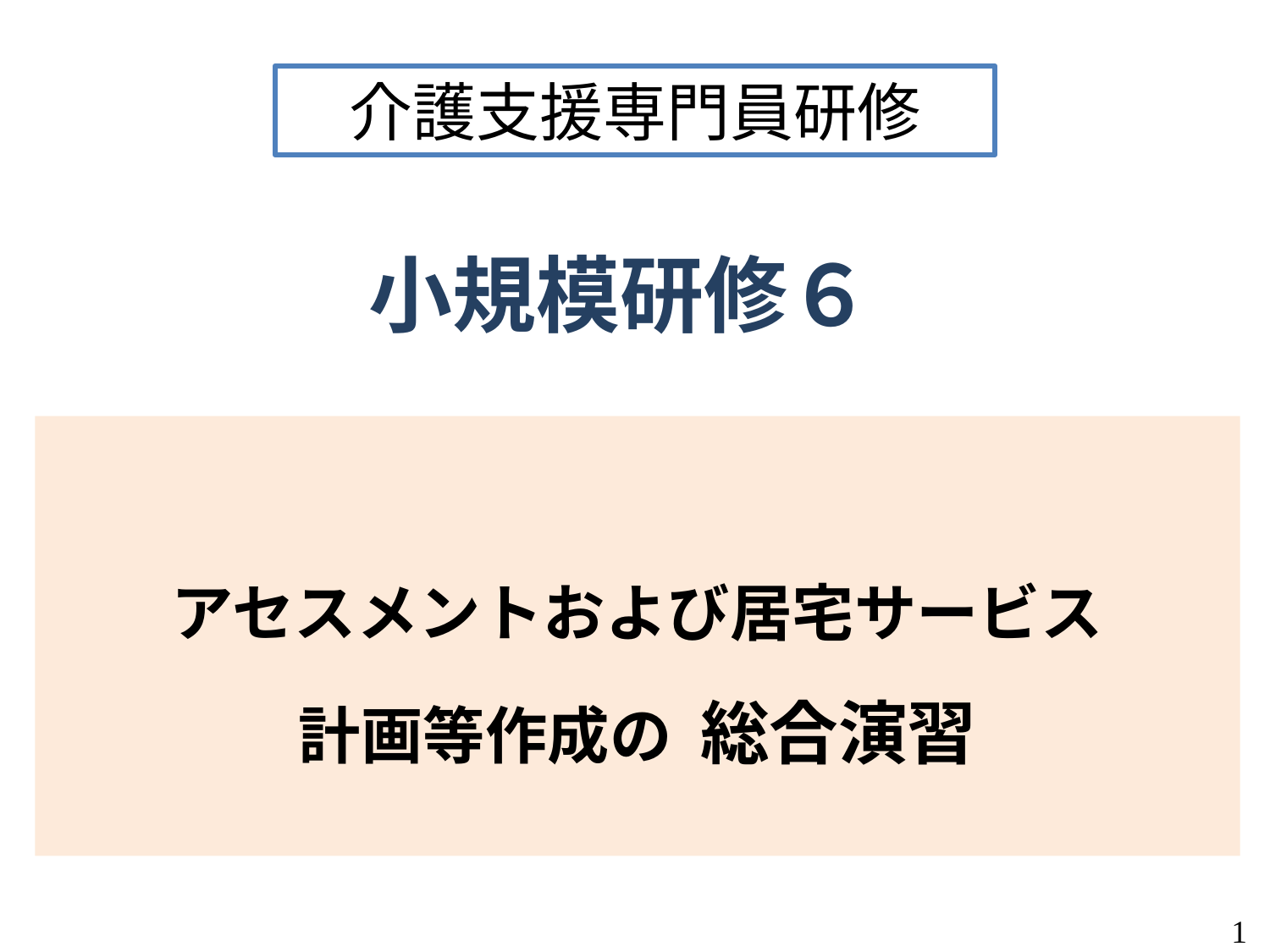

介護支援専門員研修
小規模研修６
# アセスメントおよび居宅サービス 計画等作成の  総合演習
1